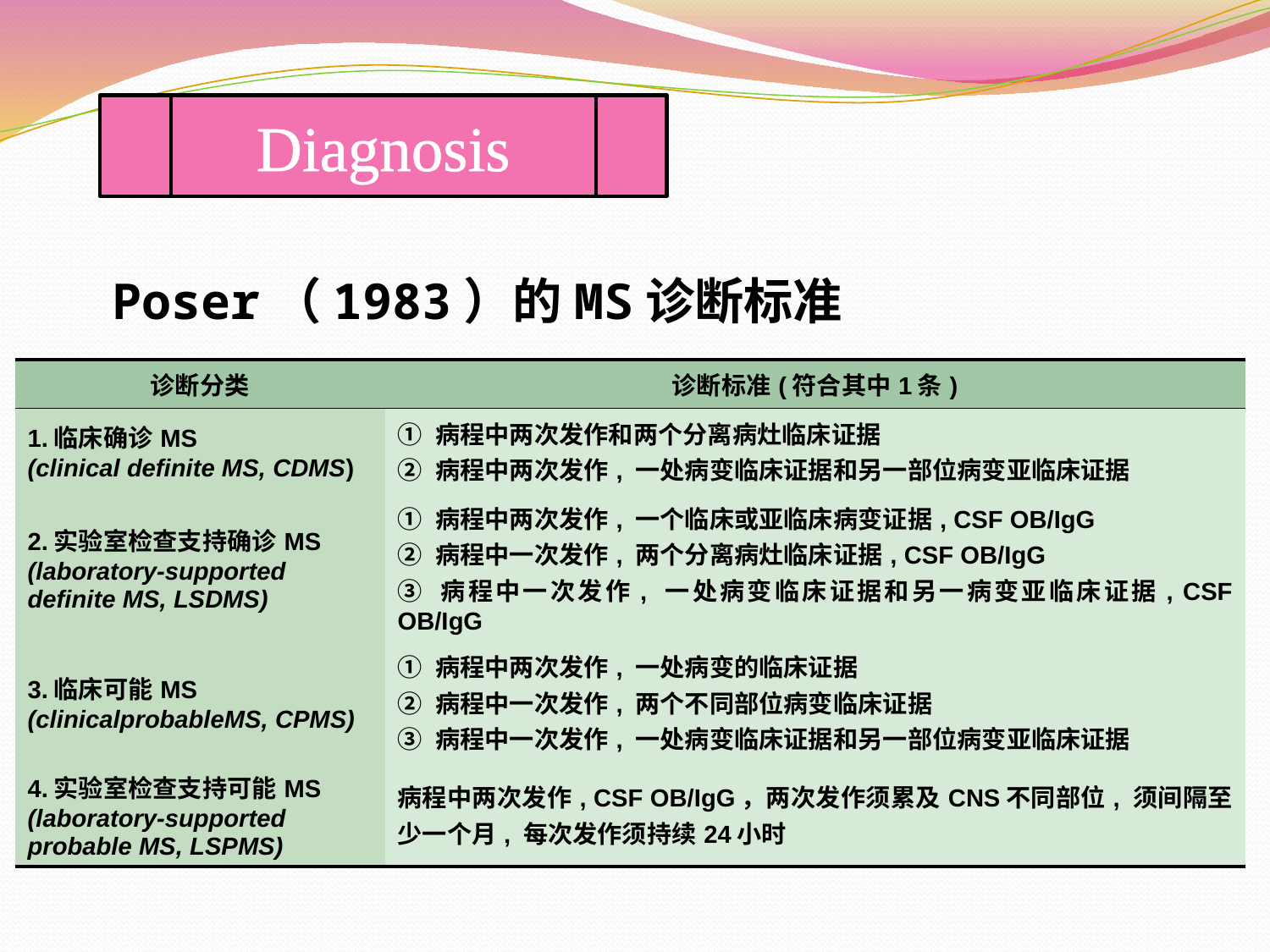

Diagnosis

Poser（1983）的MS诊断标准

| 诊断分类 | 诊断标准(符合其中1条) |
| --- | --- |
| 1.临床确诊MS (clinical definite MS, CDMS) | ① 病程中两次发作和两个分离病灶临床证据 ② 病程中两次发作, 一处病变临床证据和另一部位病变亚临床证据 |
| 2.实验室检查支持确诊MS (laboratory-supported definite MS, LSDMS) | ① 病程中两次发作, 一个临床或亚临床病变证据, CSF OB/IgG ② 病程中一次发作, 两个分离病灶临床证据, CSF OB/IgG ③ 病程中一次发作, 一处病变临床证据和另一病变亚临床证据, CSF OB/IgG |
| 3.临床可能MS (clinicalprobableMS, CPMS) | ① 病程中两次发作, 一处病变的临床证据 ② 病程中一次发作, 两个不同部位病变临床证据 ③ 病程中一次发作, 一处病变临床证据和另一部位病变亚临床证据 |
| 4.实验室检查支持可能MS (laboratory-supported probable MS, LSPMS) | 病程中两次发作, CSF OB/IgG，两次发作须累及CNS不同部位, 须间隔至少一个月, 每次发作须持续24小时 |